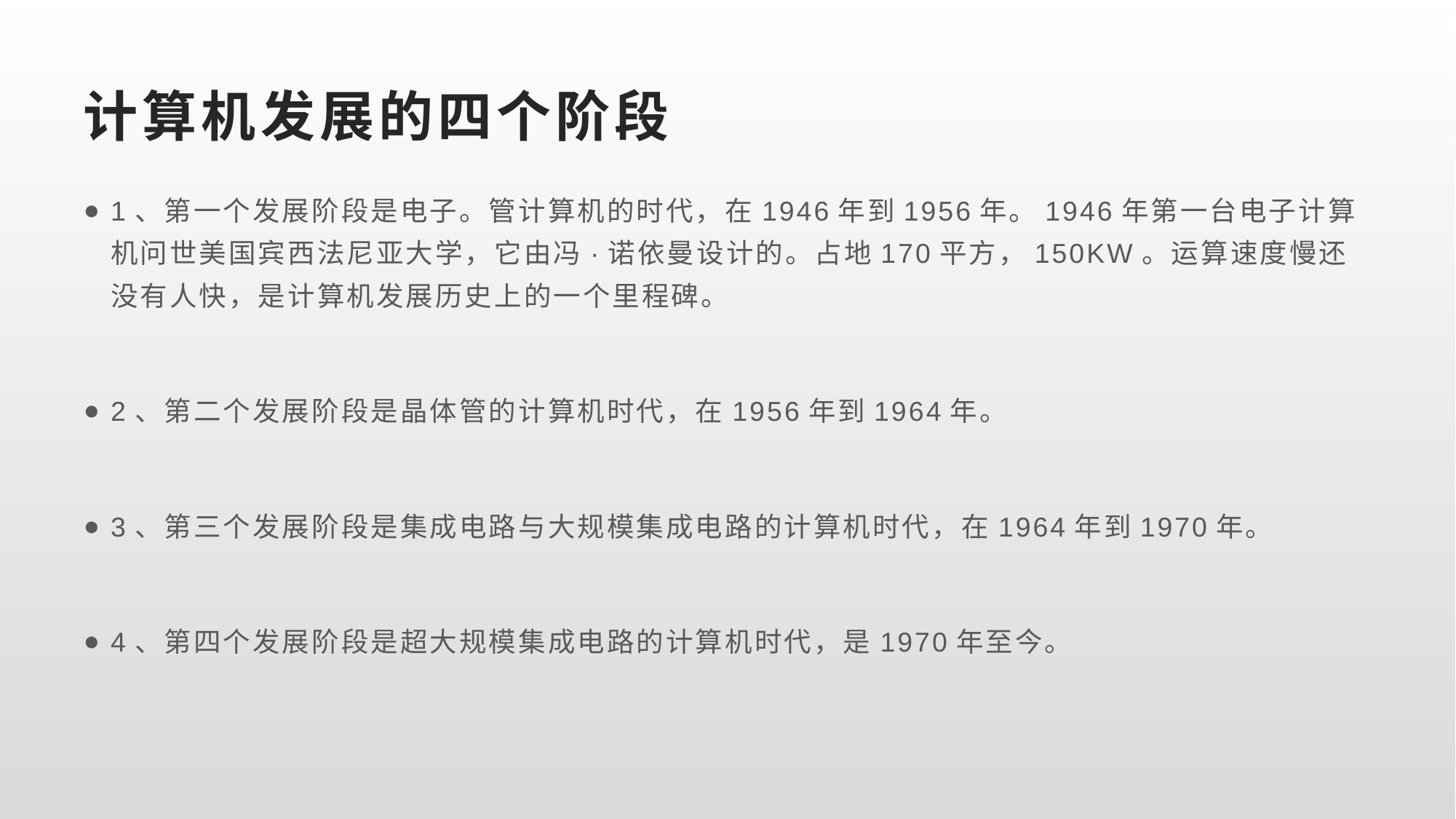

# 计算机发展的四个阶段
1、第一个发展阶段是电子。管计算机的时代，在1946年到1956年。1946年第一台电子计算机问世美国宾西法尼亚大学，它由冯·诺依曼设计的。占地170平方，150KW。运算速度慢还没有人快，是计算机发展历史上的一个里程碑。

2、第二个发展阶段是晶体管的计算机时代，在1956年到1964年。

3、第三个发展阶段是集成电路与大规模集成电路的计算机时代，在1964年到1970年。

4、第四个发展阶段是超大规模集成电路的计算机时代，是1970年至今。